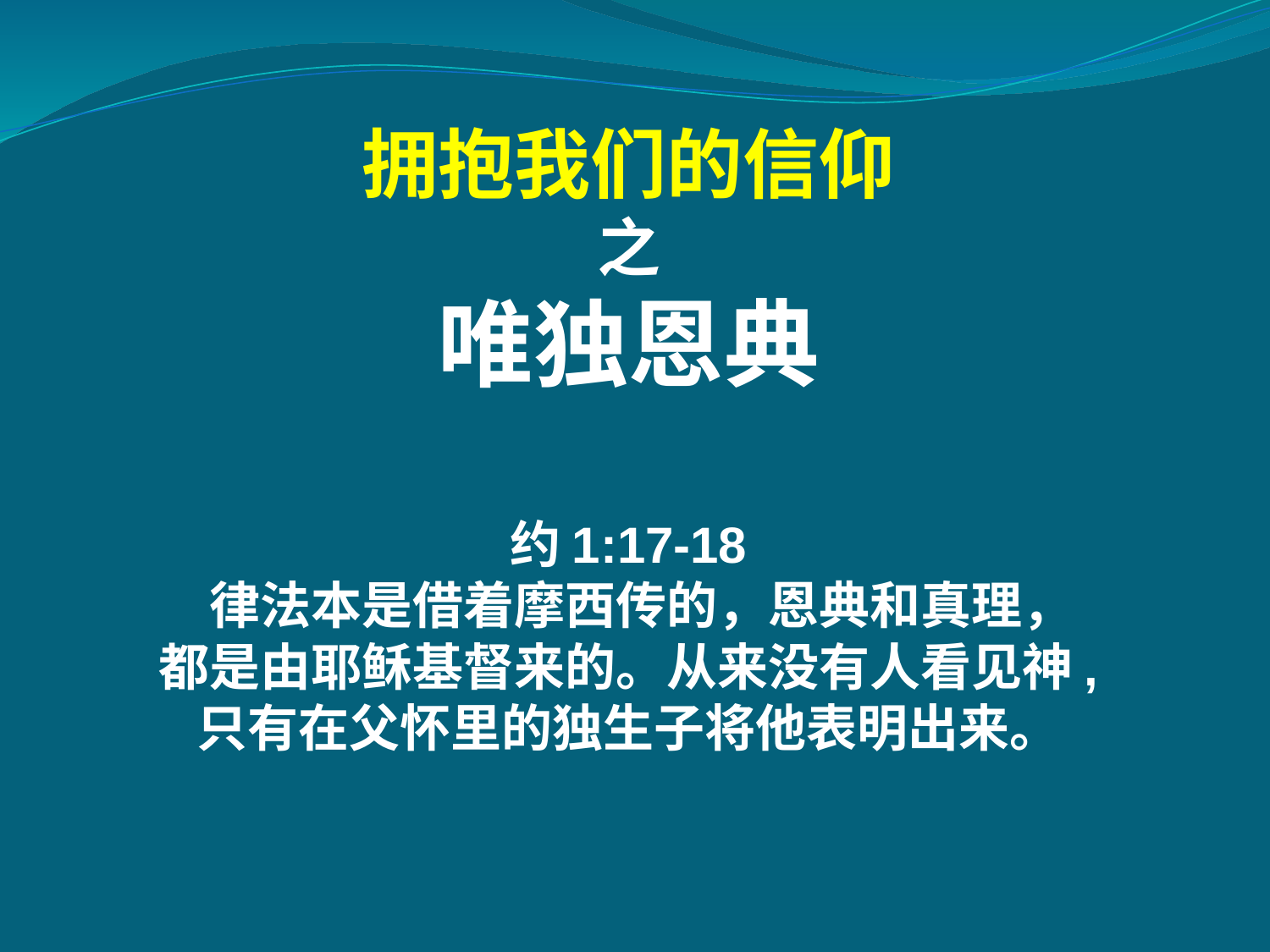

# 拥抱我们的信仰 之 唯独恩典 约1:17-18 律法本是借着摩西传的，恩典和真理， 都是由耶稣基督来的。从来没有人看见神, 只有在父怀里的独生子将他表明出来。